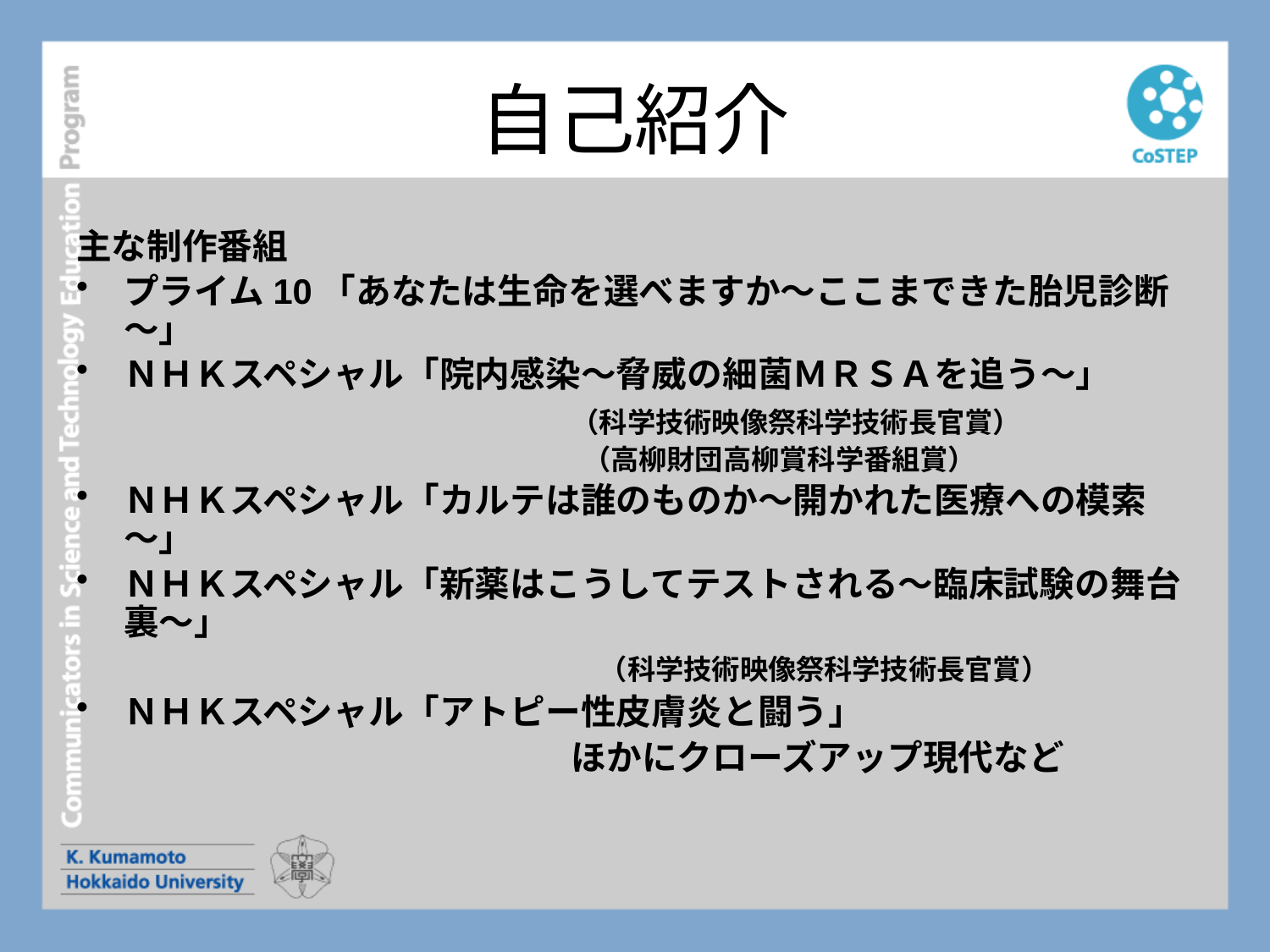

# 自己紹介
主な制作番組
プライム10「あなたは生命を選べますか～ここまできた胎児診断～」
ＮＨＫスペシャル「院内感染～脅威の細菌ＭＲＳＡを追う～」
　　　　　　　　　　　　　　（科学技術映像祭科学技術長官賞）
　　　　　　　　　　　　　　　　　　（高柳財団高柳賞科学番組賞）
ＮＨＫスペシャル「カルテは誰のものか～開かれた医療への模索～」
ＮＨＫスペシャル「新薬はこうしてテストされる～臨床試験の舞台裏～」
　　　　　　　　　　　　　　　（科学技術映像祭科学技術長官賞）
ＮＨＫスペシャル「アトピー性皮膚炎と闘う」
　　　　　　　　　　　　　　ほかにクローズアップ現代など